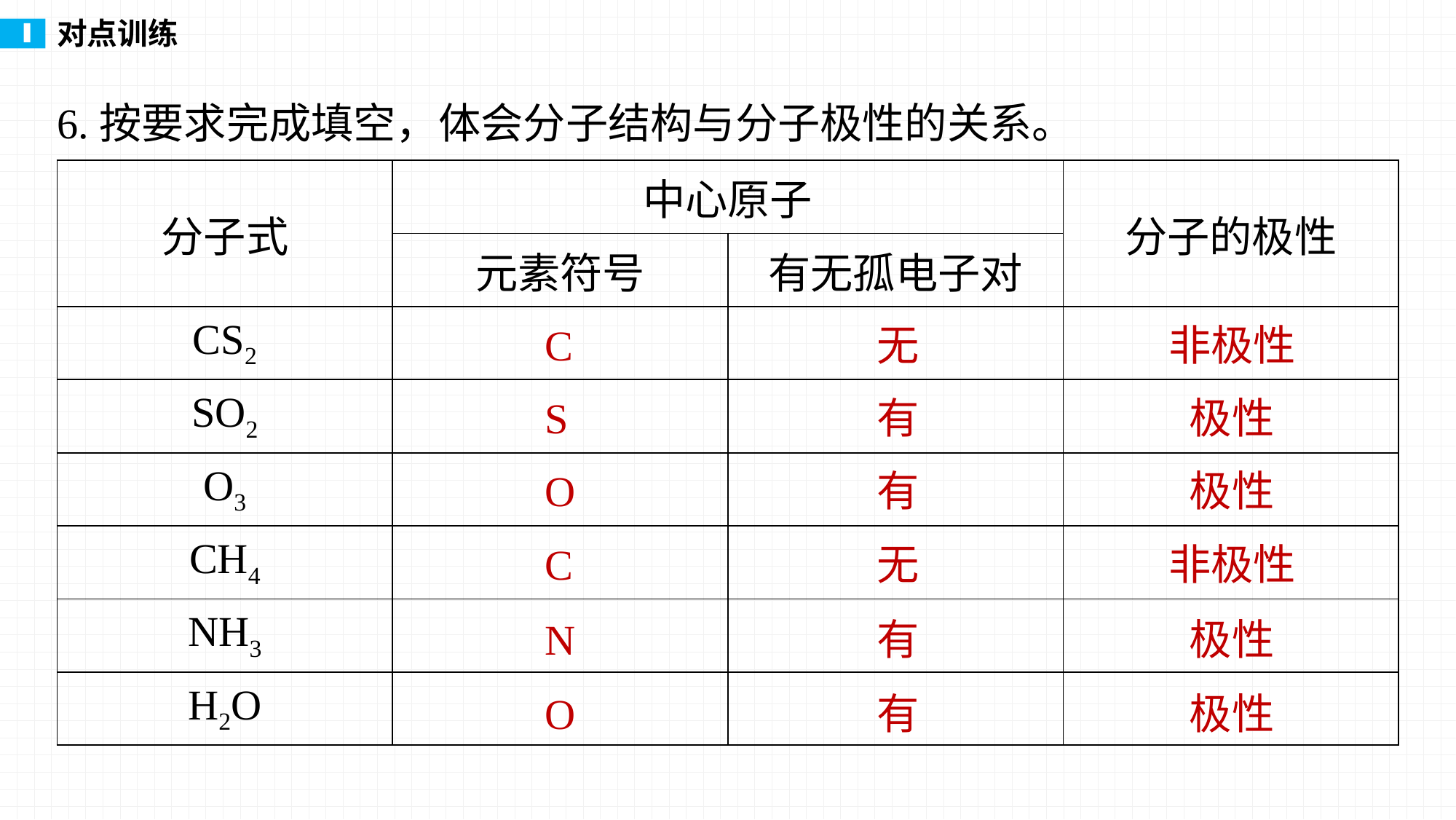

对点训练

6.按要求完成填空，体会分子结构与分子极性的关系。
| 分子式 | 中心原子 |  | 分子的极性 |
| --- | --- | --- | --- |
|  | 元素符号 | 有无孤电子对 |  |
| CS2 |  |  |  |
| SO2 |  |  |  |
| O3 |  |  |  |
| CH4 |  |  |  |
| NH3 |  |  |  |
| H2O |  |  |  |
C
无
非极性
S
有
极性
O
有
极性
C
无
非极性
N
有
极性
O
有
极性